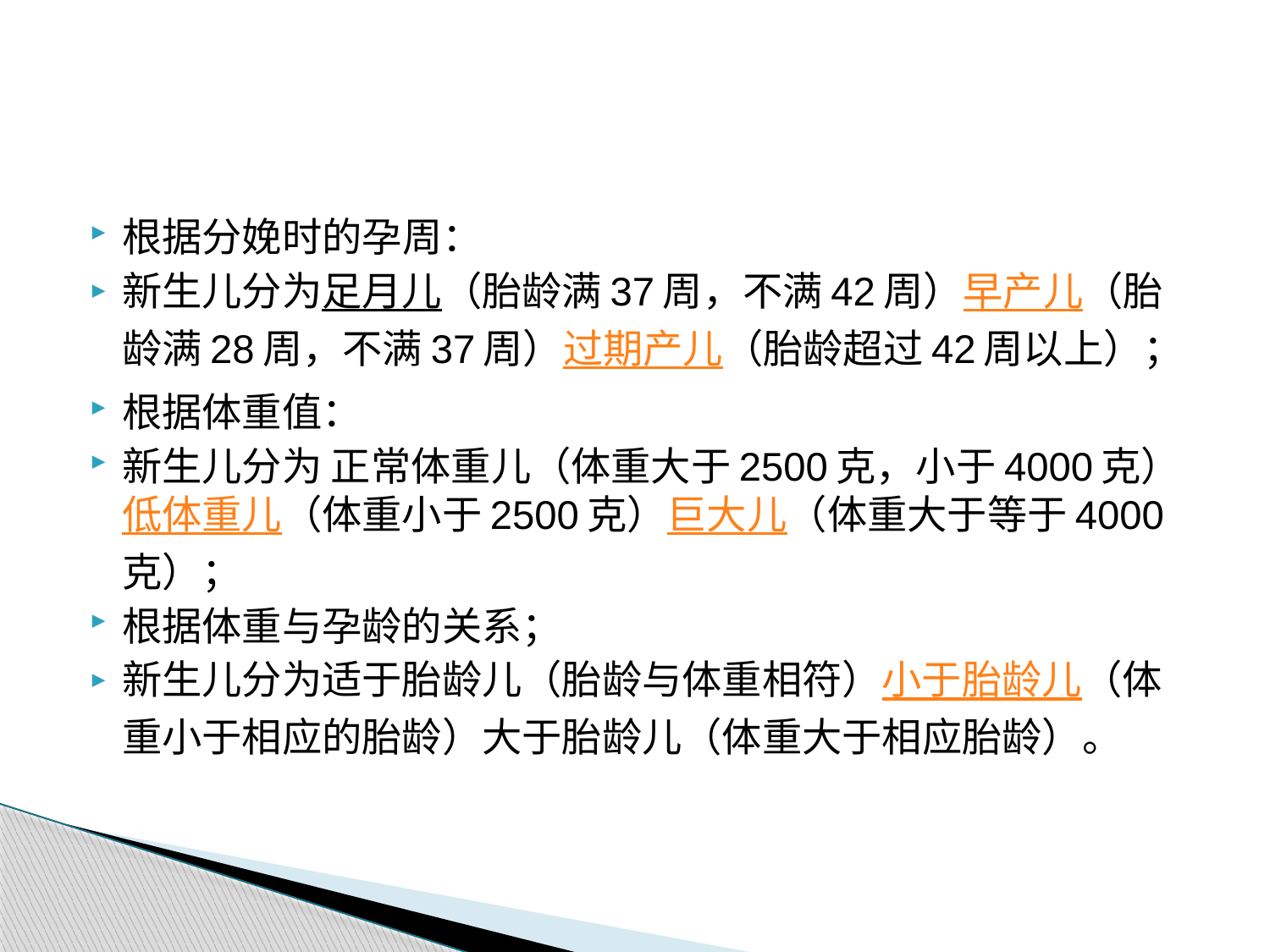

#
根据分娩时的孕周：
新生儿分为足月儿（胎龄满37周，不满42周）早产儿（胎龄满28周，不满37周）过期产儿（胎龄超过42周以上）；
根据体重值：
新生儿分为 正常体重儿（体重大于2500克，小于4000克）低体重儿（体重小于2500克）巨大儿（体重大于等于4000克）；
根据体重与孕龄的关系；
新生儿分为适于胎龄儿（胎龄与体重相符）小于胎龄儿（体重小于相应的胎龄）大于胎龄儿（体重大于相应胎龄）。